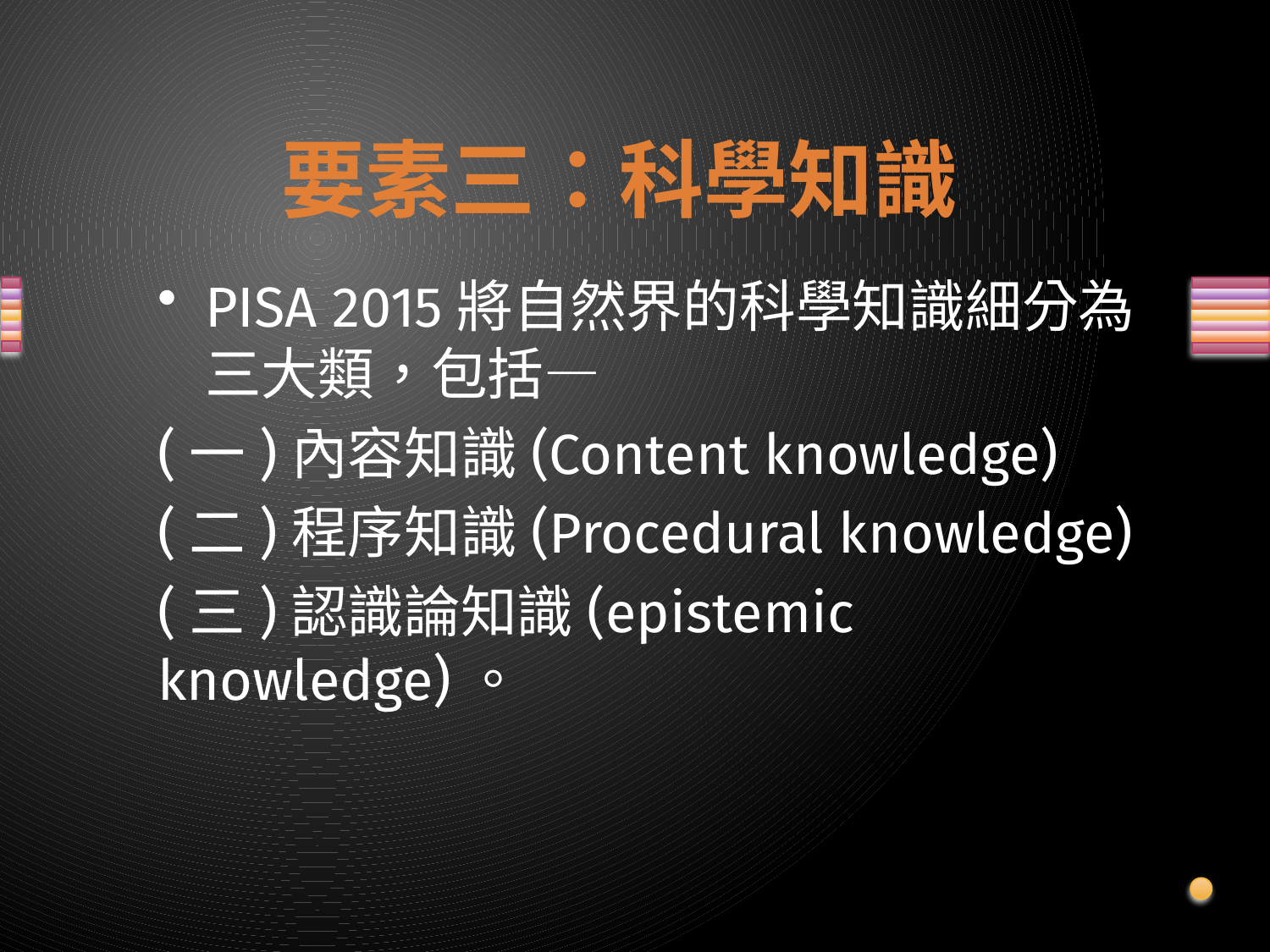

# 要素三：科學知識
PISA 2015將自然界的科學知識細分為三大類，包括—
(一)內容知識(Content knowledge)
(二)程序知識(Procedural knowledge)
(三)認識論知識(epistemic knowledge)。